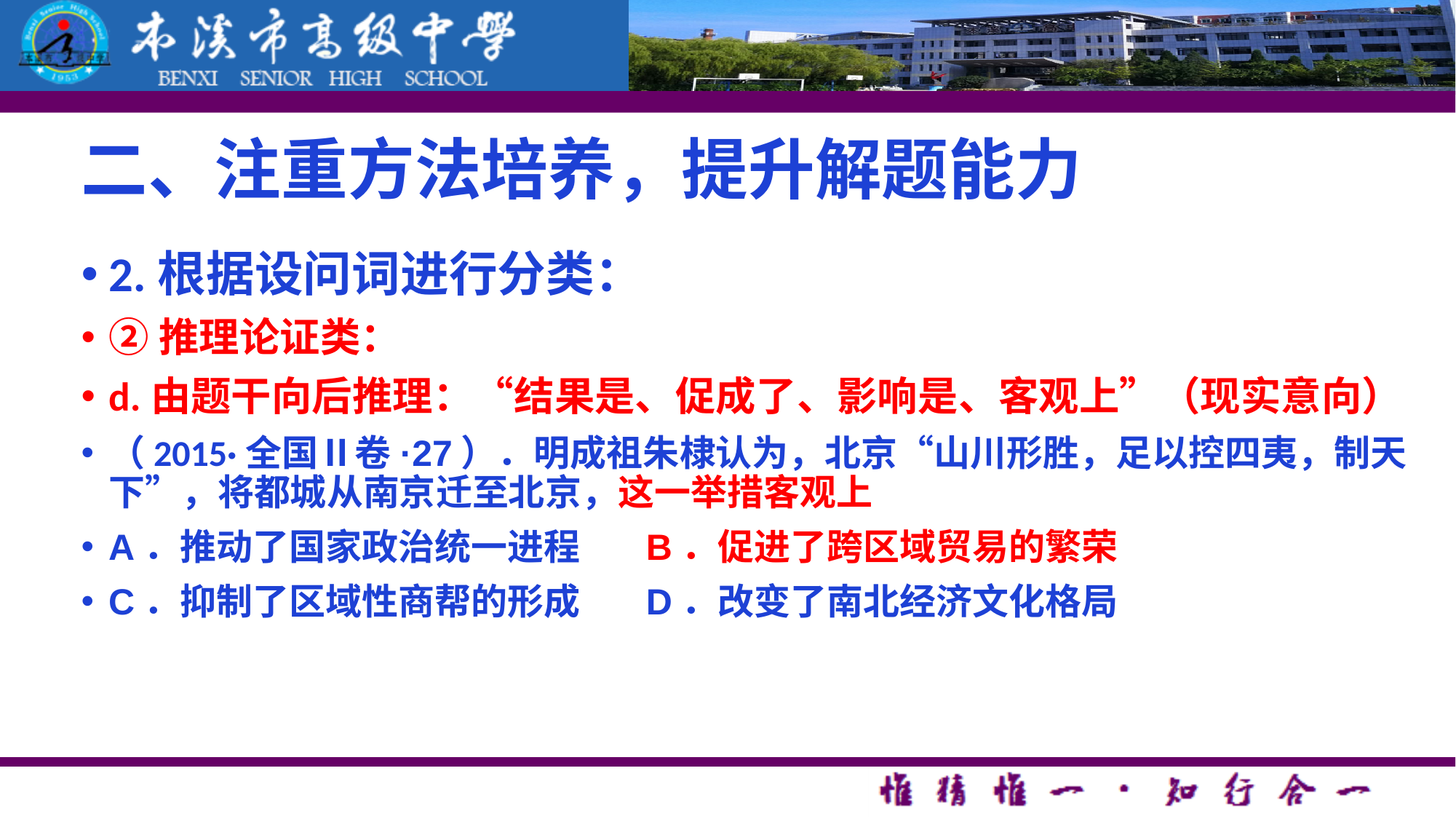

# 二、注重方法培养，提升解题能力
2.根据设问词进行分类：
②推理论证类：
d.由题干向后推理：“结果是、促成了、影响是、客观上”（现实意向）
（2015·全国Ⅱ卷·27）．明成祖朱棣认为，北京“山川形胜，足以控四夷，制天下”，将都城从南京迁至北京，这一举措客观上
A．推动了国家政治统一进程       B．促进了跨区域贸易的繁荣
C．抑制了区域性商帮的形成       D．改变了南北经济文化格局